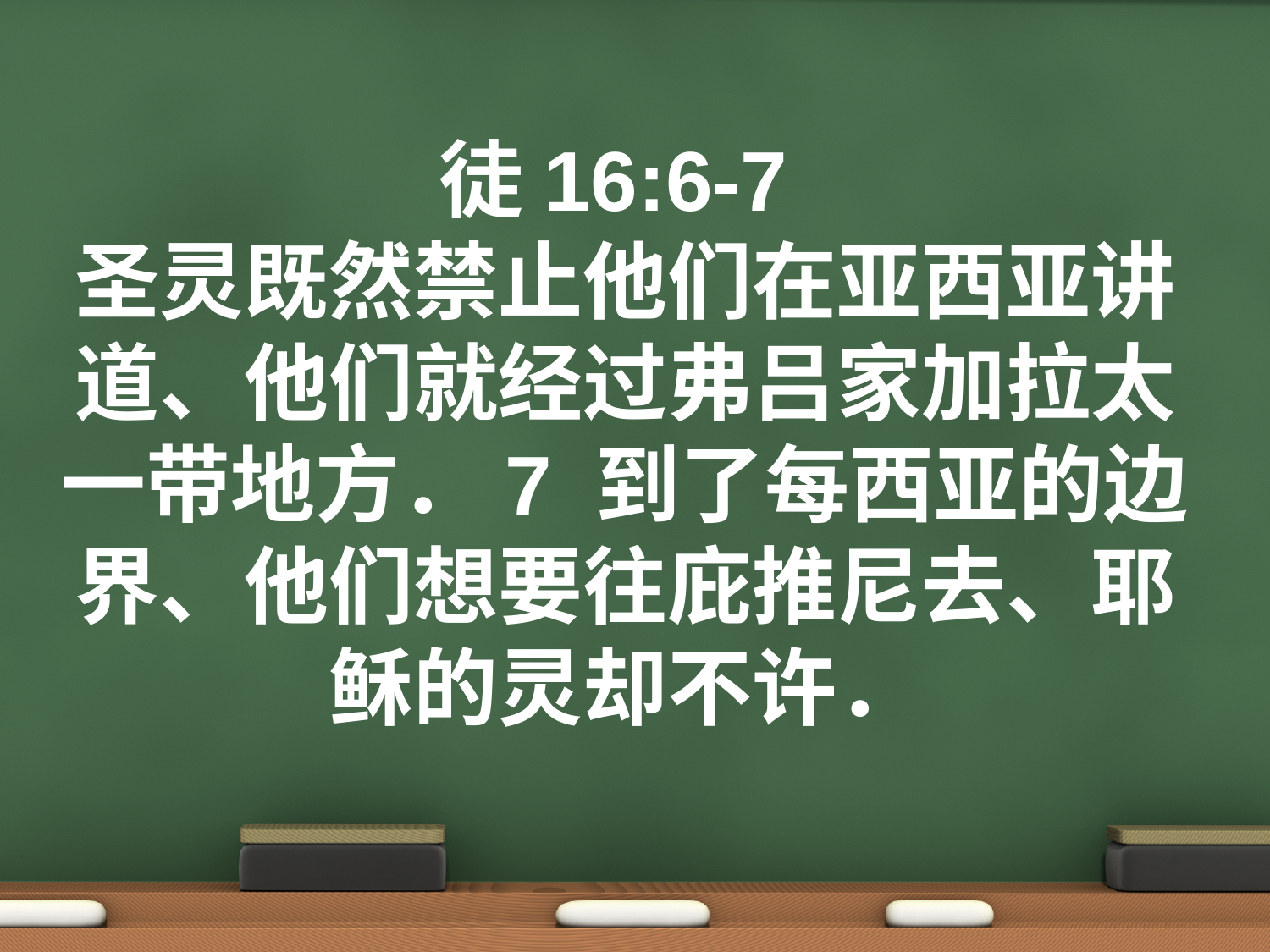

徒16:6-7
圣灵既然禁止他们在亚西亚讲道、他们就经过弗吕家加拉太一带地方．7 到了每西亚的边界、他们想要往庇推尼去、耶稣的灵却不许．